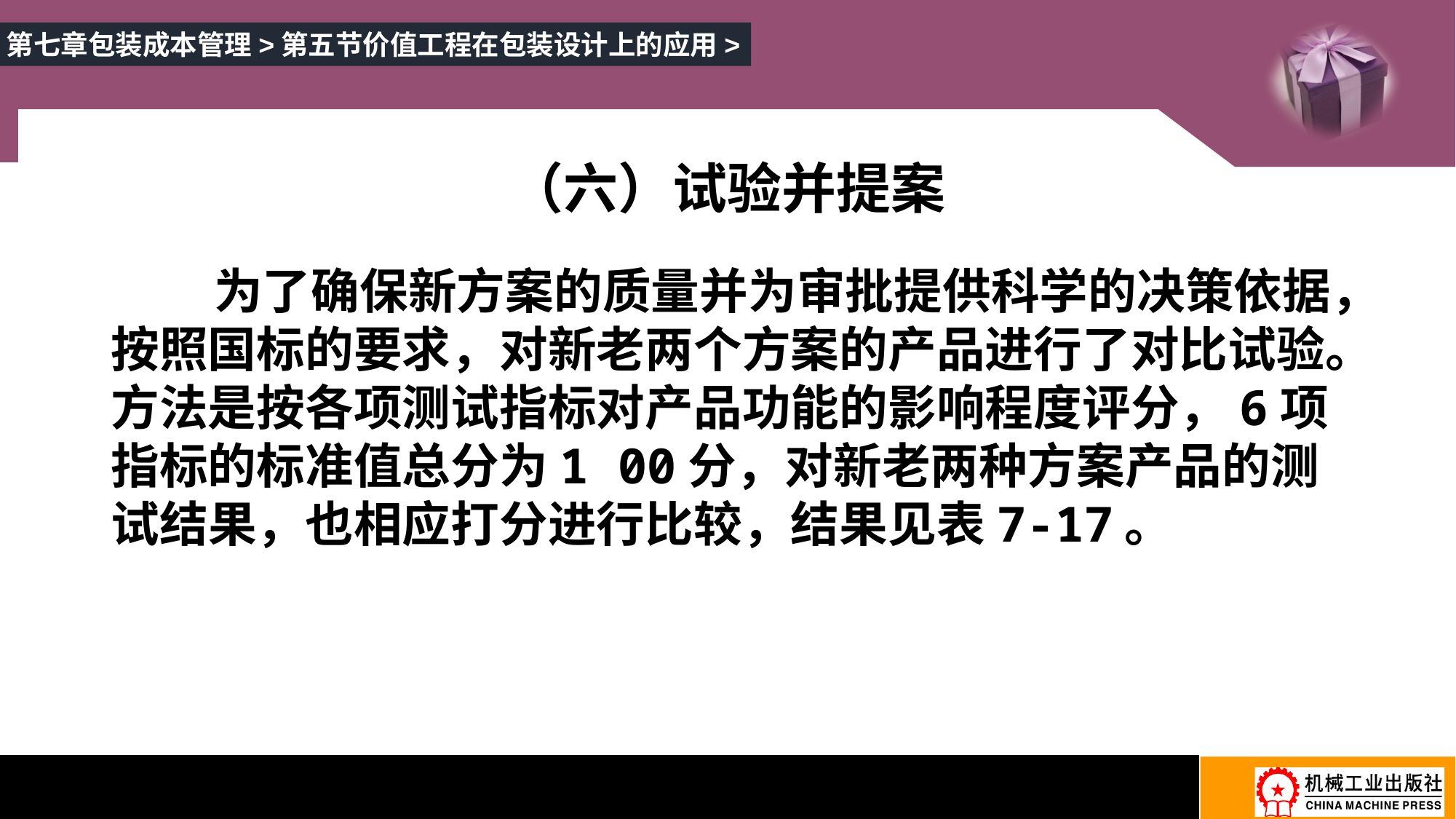

第七章包装成本管理>第五节价值工程在包装设计上的应用>
# （六）试验并提案
为了确保新方案的质量并为审批提供科学的决策依据，按照国标的要求，对新老两个方案的产品进行了对比试验。方法是按各项测试指标对产品功能的影响程度评分，6项指标的标准值总分为1 00分，对新老两种方案产品的测试结果，也相应打分进行比较，结果见表7-17。